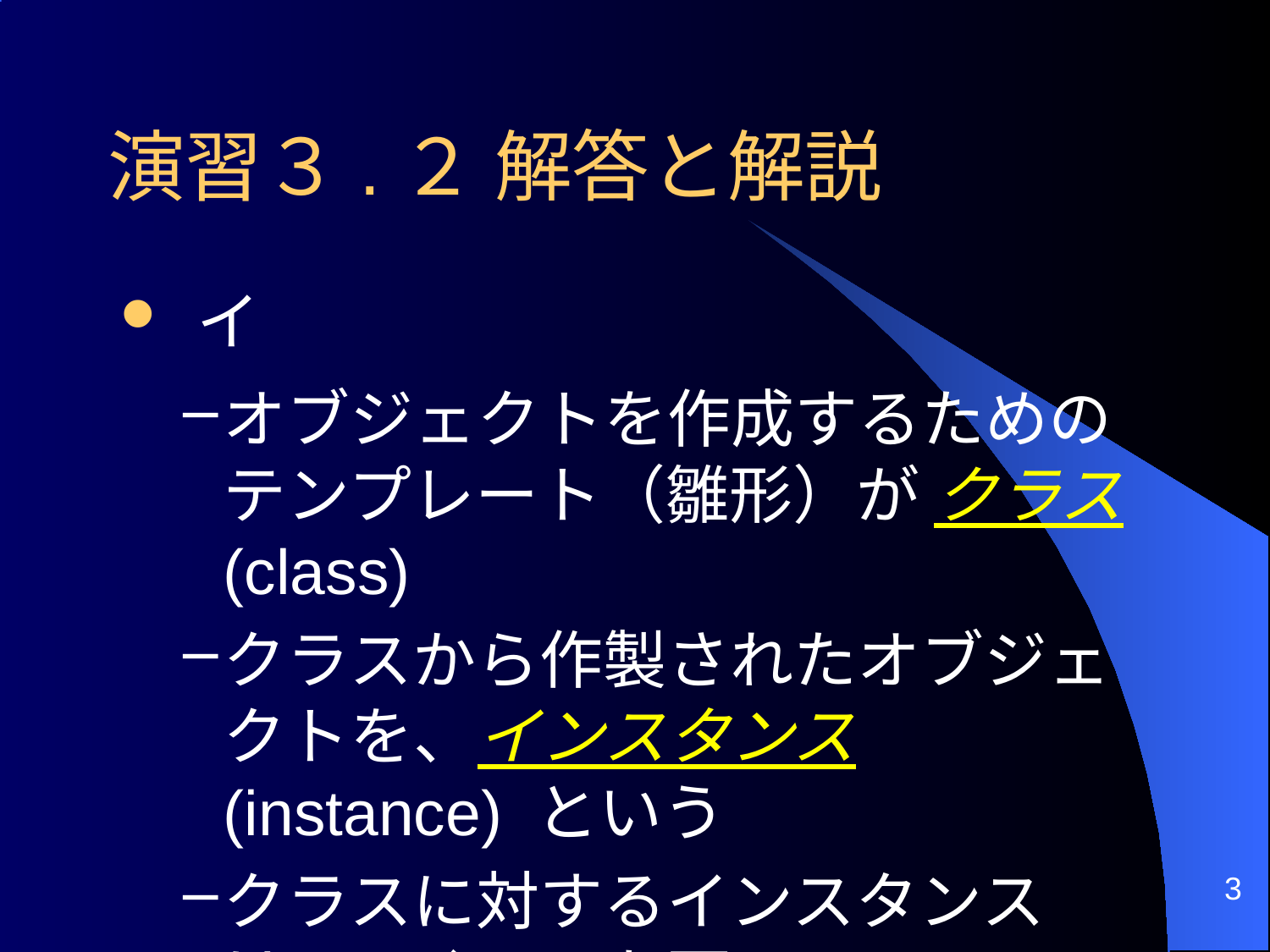

# 演習３.２ 解答と解説
 イ
オブジェクトを作成するためのテンプレート（雛形）が クラス (class)
クラスから作製されたオブジェクトを、インスタンス (instance) という
クラスに対するインスタンスは、いくつでも可
3